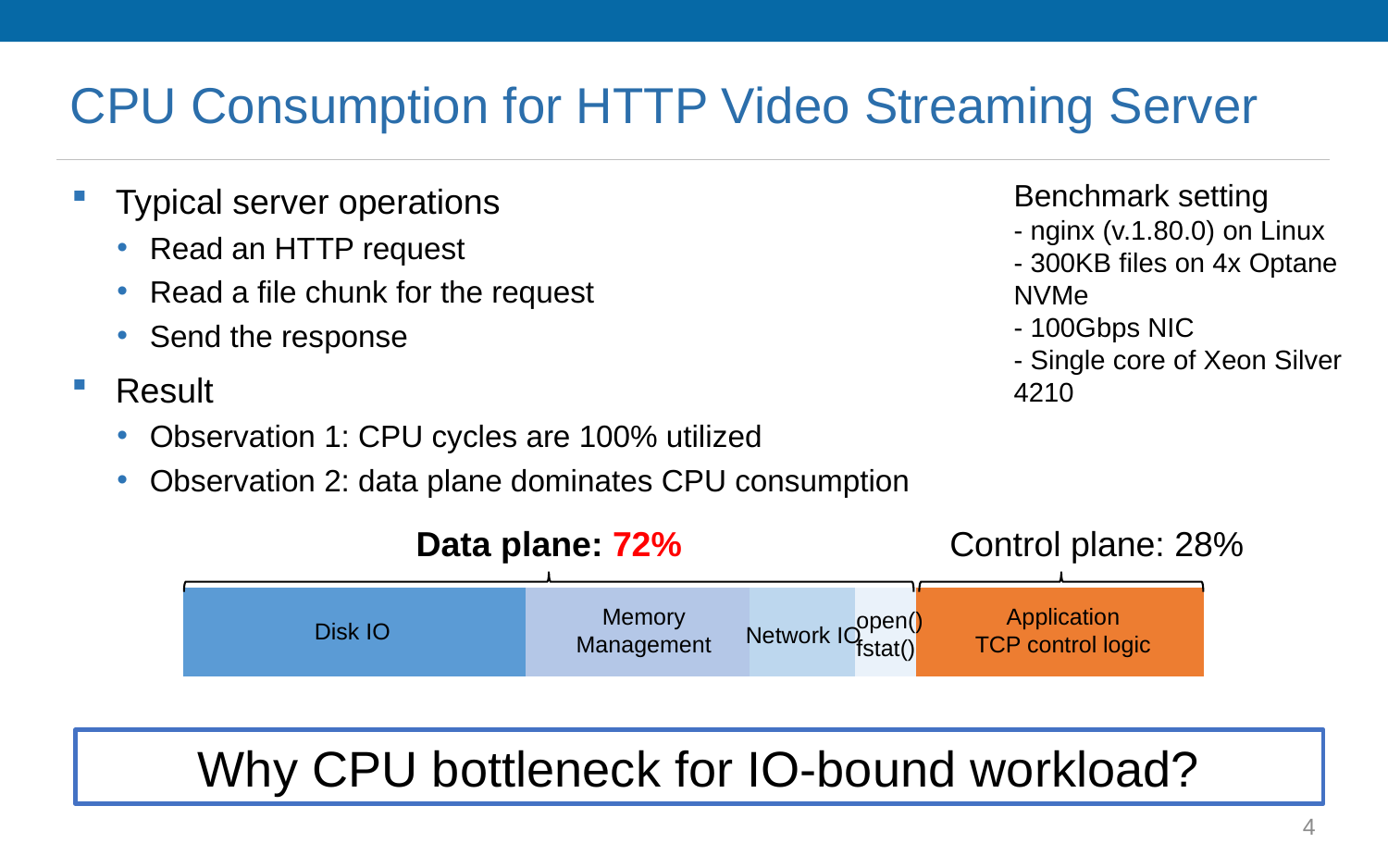

# CPU Consumption for HTTP Video Streaming Server
Benchmark setting
- nginx (v.1.80.0) on Linux
- 300KB files on 4x Optane NVMe
- 100Gbps NIC
- Single core of Xeon Silver 4210
Typical server operations
Read an HTTP request
Read a file chunk for the request
Send the response
Result
Observation 1: CPU cycles are 100% utilized
Observation 2: data plane dominates CPU consumption

Data plane: 72%
Control plane: 28%

### Chart

| Category | Disk IO | Memory management | Network IO | File system operations | Control logic |
|---|---|---|---|---|---|
| 항목 1 | 33.53 | 21.93 | 10.3 | 6.0 | 28.24 |
Memory
Management
Application
TCP control logic
open()
fstat()
Disk IO
Network IO
Why CPU bottleneck for IO-bound workload?
4